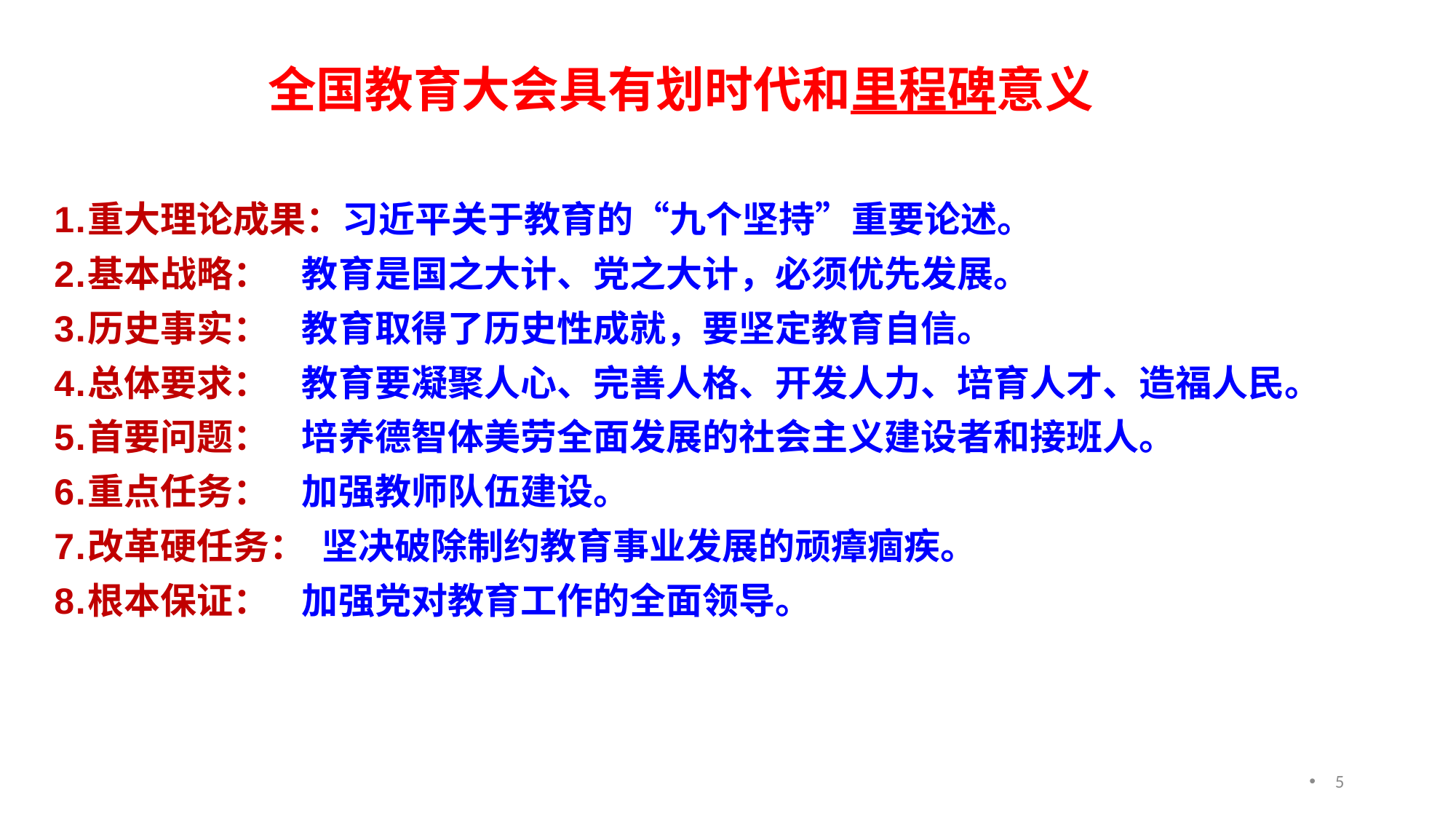

# 全国教育大会具有划时代和里程碑意义
重大理论成果：习近平关于教育的“九个坚持”重要论述。
基本战略：    教育是国之大计、党之大计，必须优先发展。
历史事实：    教育取得了历史性成就，要坚定教育自信。
总体要求：    教育要凝聚人心、完善人格、开发人力、培育人才、造福人民。
首要问题：    培养德智体美劳全面发展的社会主义建设者和接班人。
重点任务：    加强教师队伍建设。
改革硬任务：  坚决破除制约教育事业发展的顽瘴痼疾。
根本保证：    加强党对教育工作的全面领导。
5